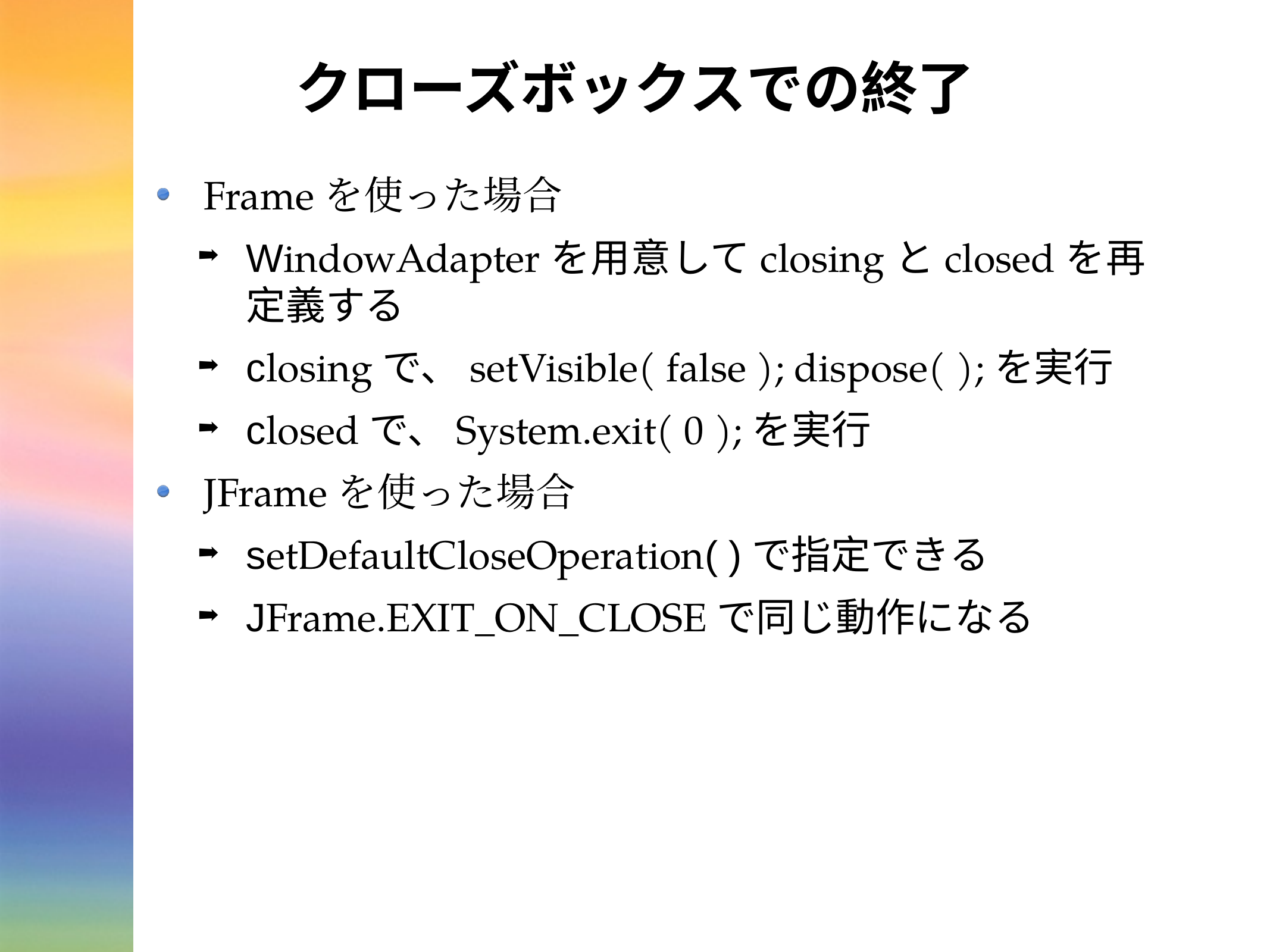

# クローズボックスでの終了
Frameを使った場合
WindowAdapterを用意してclosingとclosedを再定義する
closingで、setVisible( false ); dispose( );を実行
closedで、System.exit( 0 );を実行
JFrameを使った場合
setDefaultCloseOperation( )で指定できる
JFrame.EXIT_ON_CLOSEで同じ動作になる